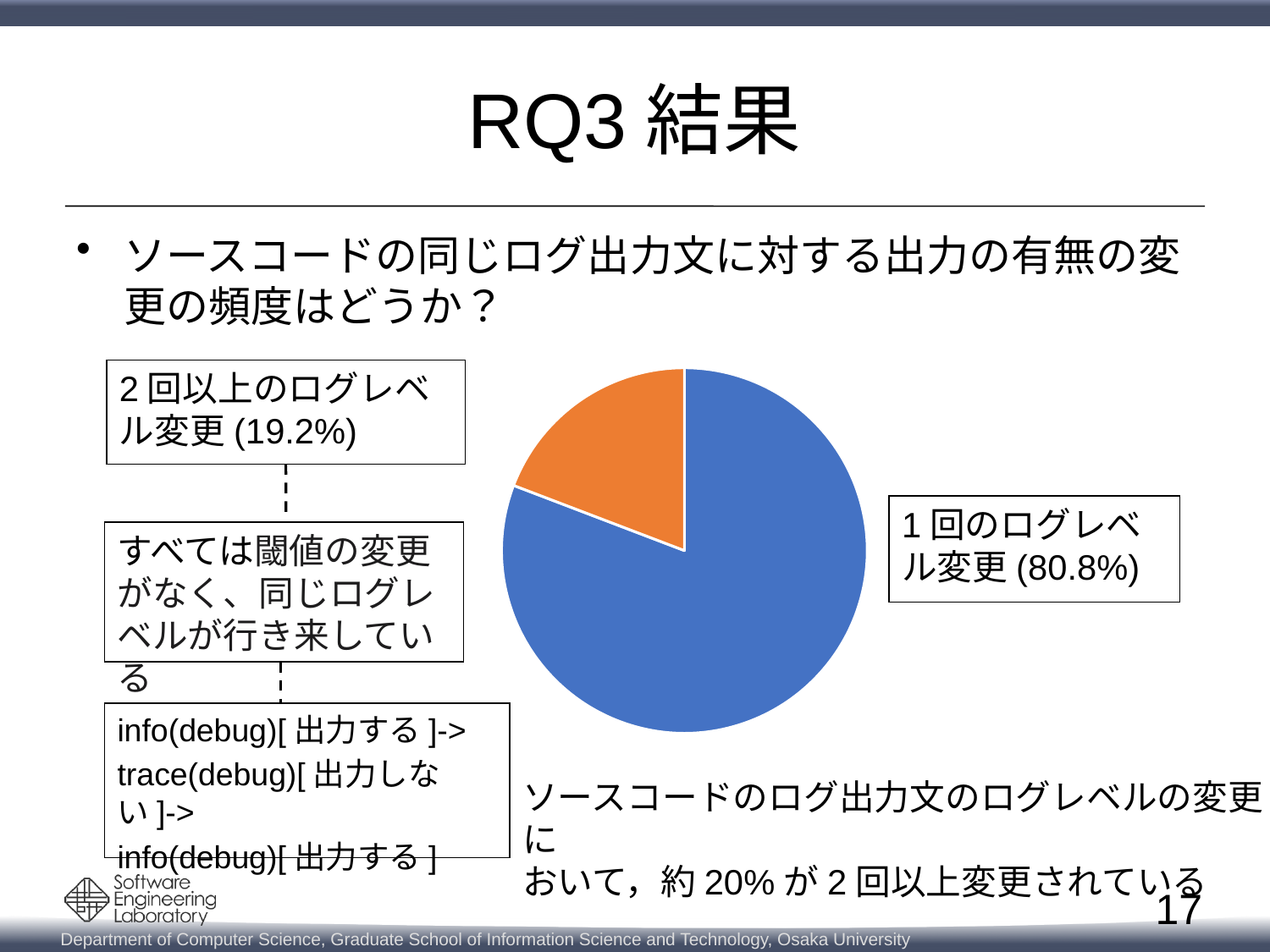

# RQ3結果
ソースコードの同じログ出力文に対する出力の有無の変更の頻度はどうか？

2回以上のログレベル変更(19.2%)

### Chart

| Category |  |
|---|---|
1回のログレベル変更(80.8%)
すべては閾値の変更がなく、同じログレベルが行き来している
info(debug)[出力する]->
trace(debug)[出力しない]->
info(debug)[出力する]
ソースコードのログ出力文のログレベルの変更に
おいて，約20%が2回以上変更されている
17